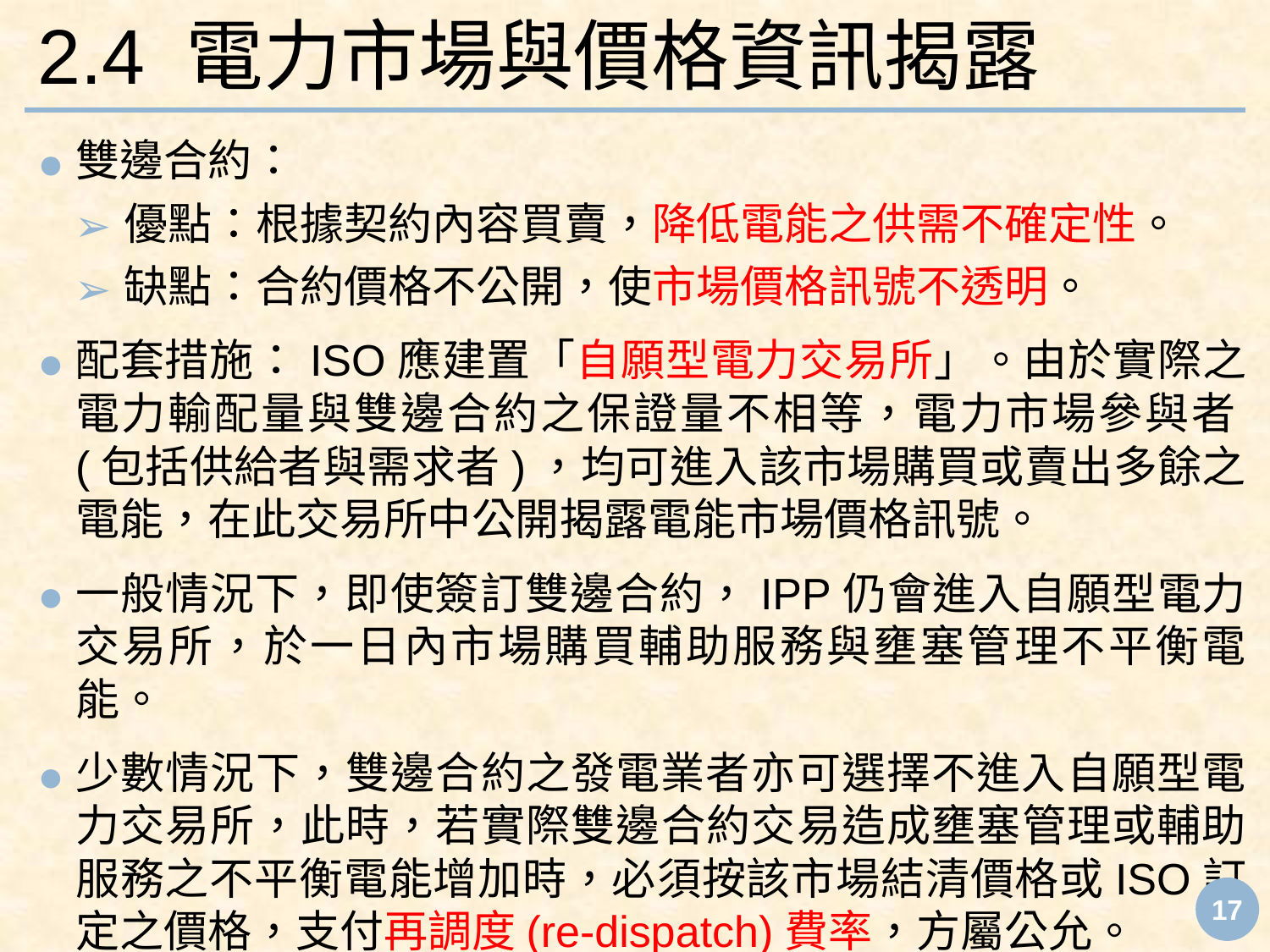

# 2.4 電力市場與價格資訊揭露
雙邊合約：
優點：根據契約內容買賣，降低電能之供需不確定性。
缺點：合約價格不公開，使市場價格訊號不透明。
配套措施：ISO應建置「自願型電力交易所」。由於實際之電力輸配量與雙邊合約之保證量不相等，電力市場參與者(包括供給者與需求者)，均可進入該市場購買或賣出多餘之電能，在此交易所中公開揭露電能市場價格訊號。
一般情況下，即使簽訂雙邊合約，IPP仍會進入自願型電力交易所，於一日內市場購買輔助服務與壅塞管理不平衡電能。
少數情況下，雙邊合約之發電業者亦可選擇不進入自願型電力交易所，此時，若實際雙邊合約交易造成壅塞管理或輔助服務之不平衡電能增加時，必須按該市場結清價格或ISO訂定之價格，支付再調度(re-dispatch)費率，方屬公允。
17